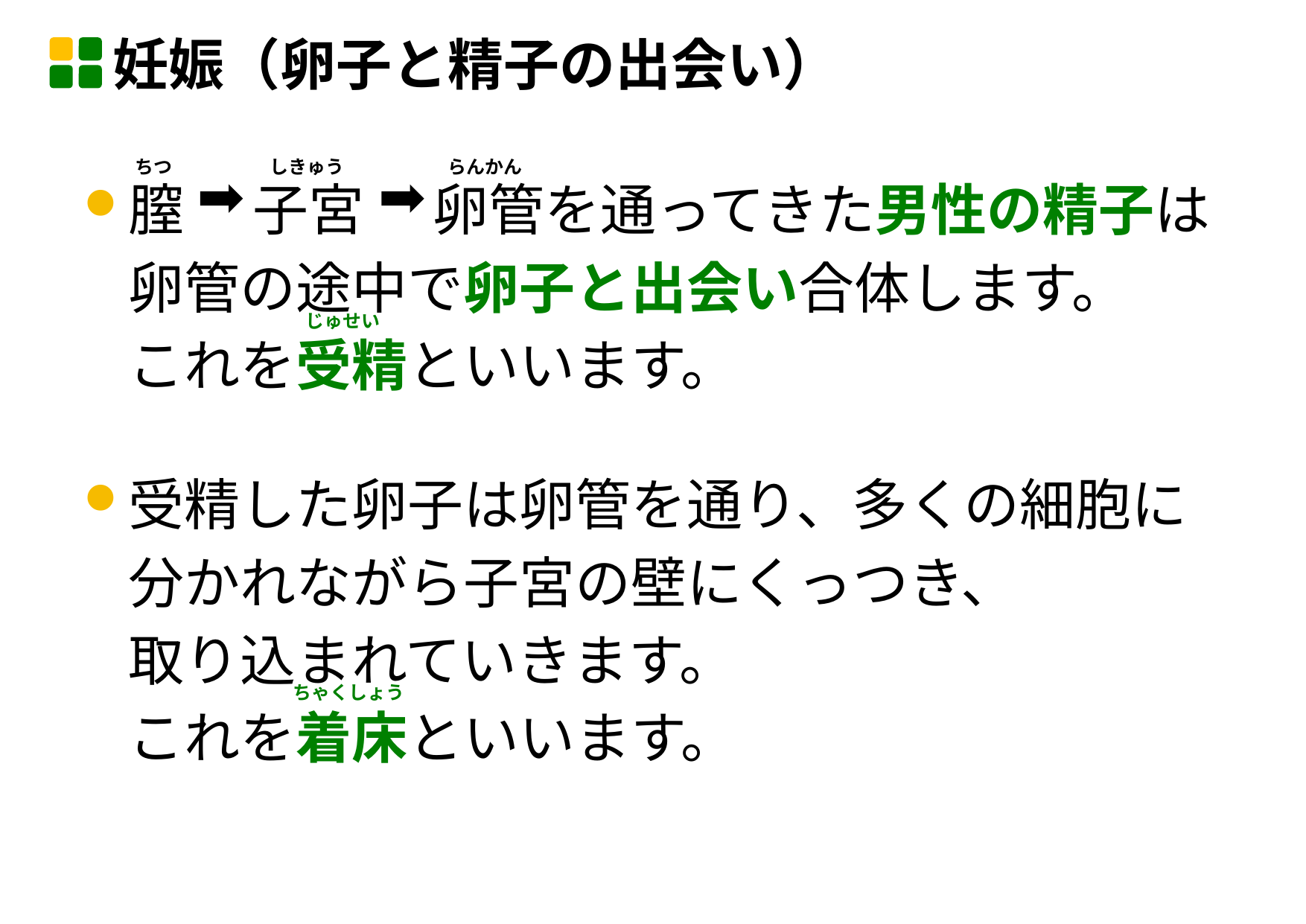

妊娠（卵子と精子の出会い）

ちつ
しきゅう
らんかん
膣 　子宮　 卵管を通ってきた男性の精子は
卵管の途中で卵子と出会い合体します。
これを受精といいます。
受精した卵子は卵管を通り、多くの細胞に
分かれながら子宮の壁にくっつき、
取り込まれていきます。
これを着床といいます。

じゅせい
ちゃくしょう